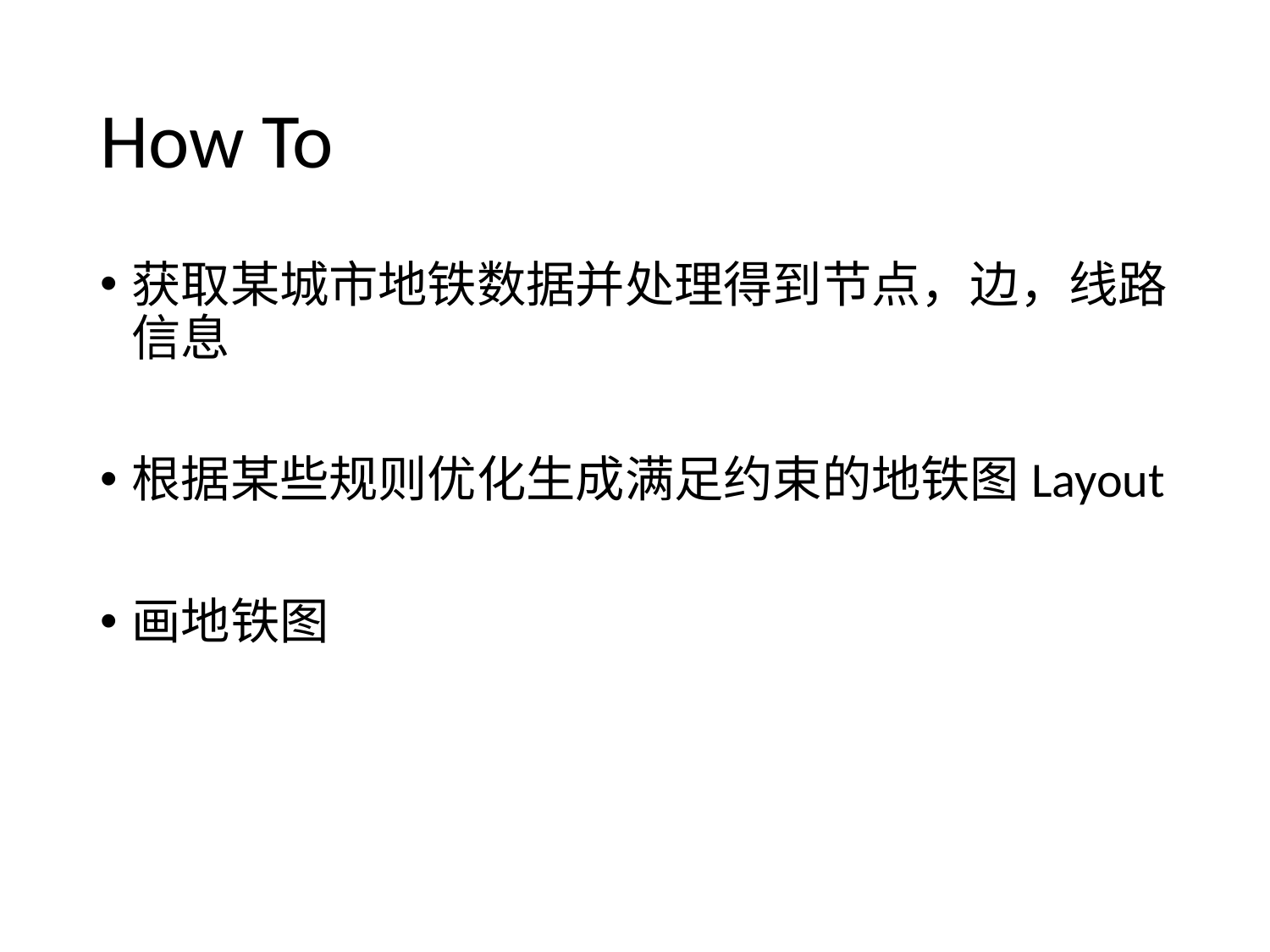

# How To
获取某城市地铁数据并处理得到节点，边，线路信息

根据某些规则优化生成满足约束的地铁图Layout

画地铁图